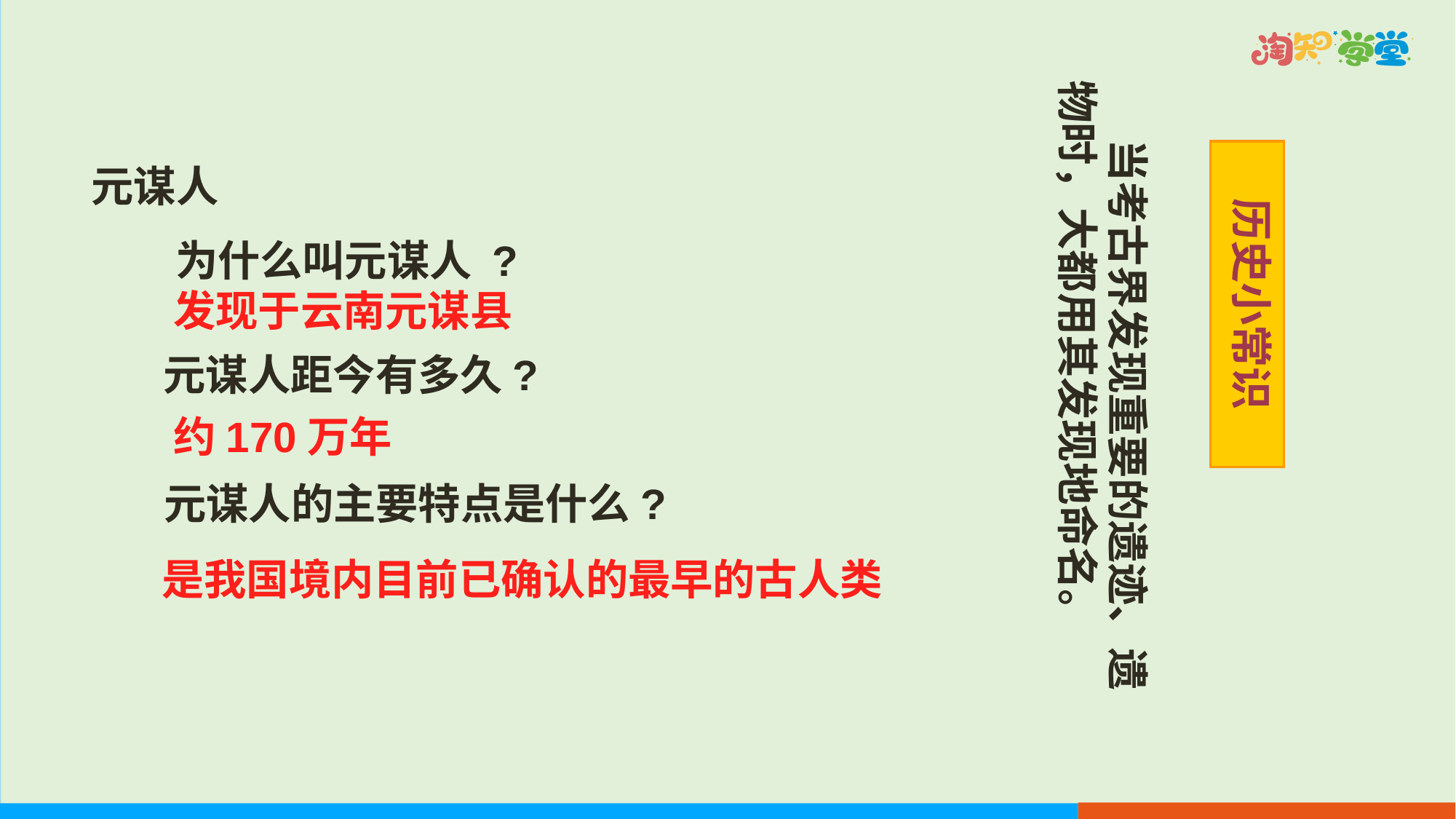

当考古界发现重要的遗迹、遗物时，大都用其发现地命名。
历史小常识
元谋人
  为什么叫元谋人 ?
  元谋人距今有多久?
  元谋人的主要特点是什么?
发现于云南元谋县
约170万年
是我国境内目前已确认的最早的古人类